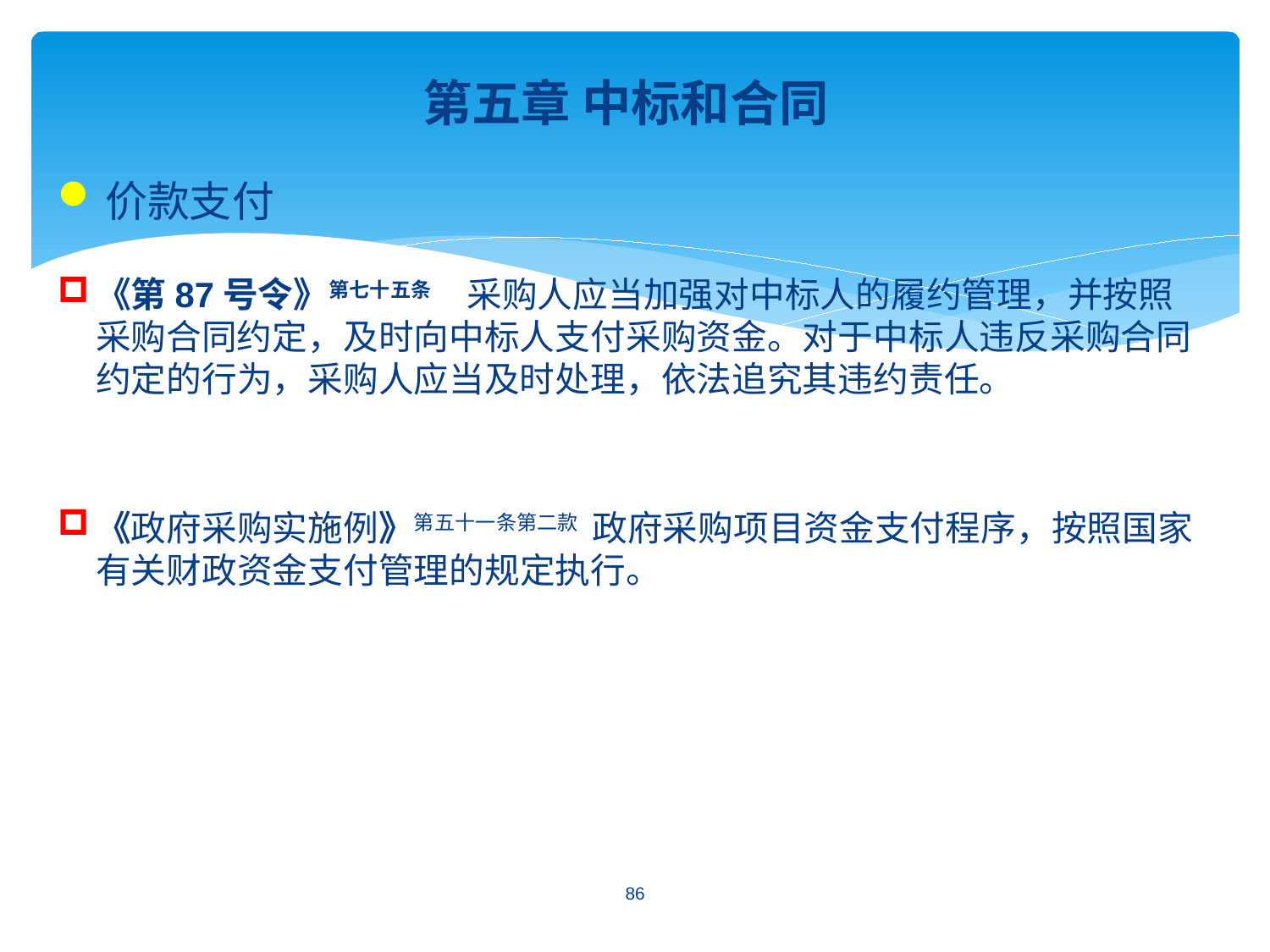

第五章 中标和合同
价款支付
《第87号令》第七十五条　采购人应当加强对中标人的履约管理，并按照采购合同约定，及时向中标人支付采购资金。对于中标人违反采购合同约定的行为，采购人应当及时处理，依法追究其违约责任。

《政府采购实施例》第五十一条第二款   政府采购项目资金支付程序，按照国家有关财政资金支付管理的规定执行。
86